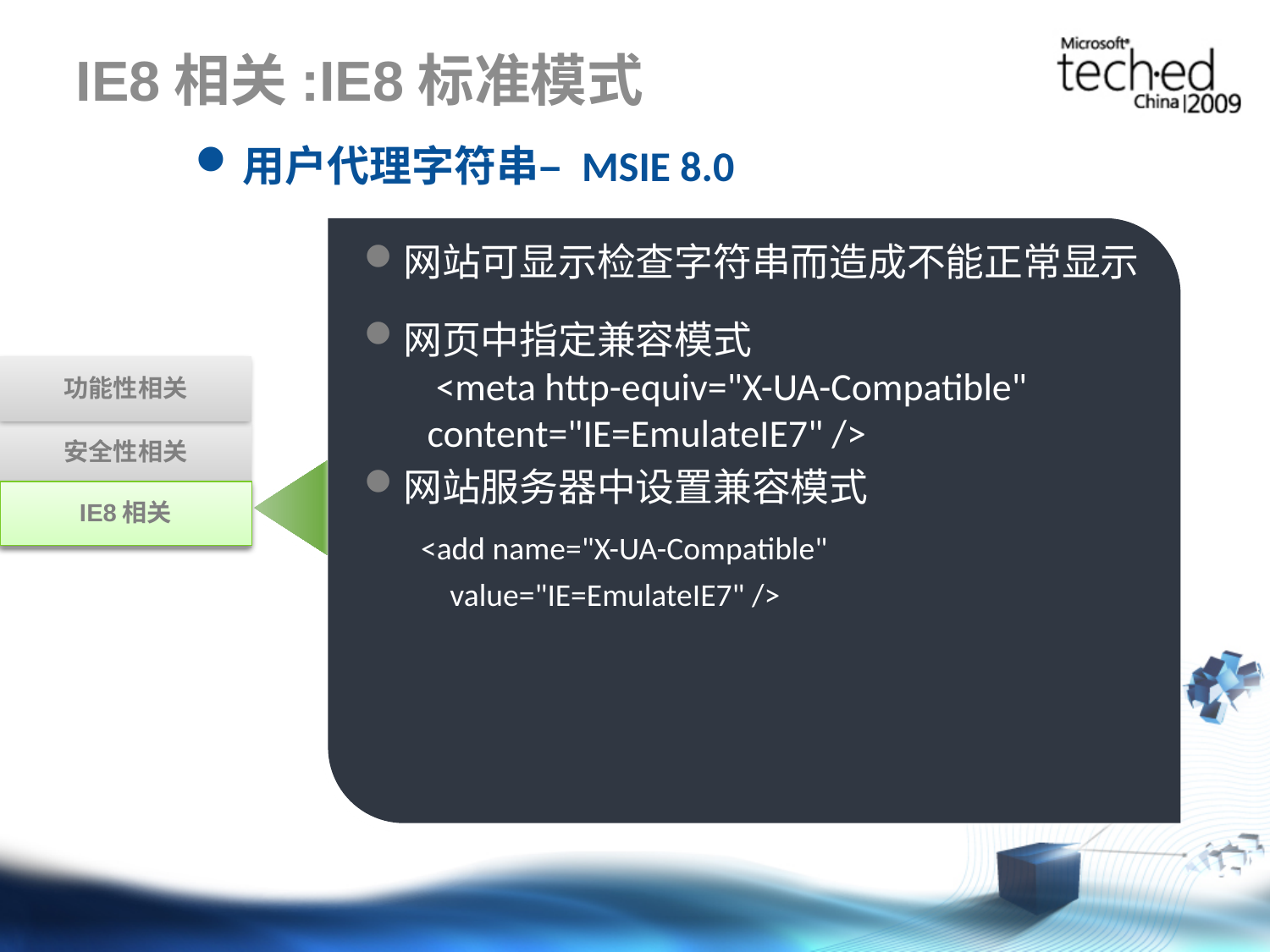

# IE8相关:IE8标准模式
用户代理字符串– MSIE 8.0
网站可显示检查字符串而造成不能正常显示
网页中指定兼容模式
 <meta http-equiv="X-UA-Compatible" content="IE=EmulateIE7" />
网站服务器中设置兼容模式
      <add name="X-UA-Compatible"
            value="IE=EmulateIE7" />

功能性相关
安全性相关

IE8相关